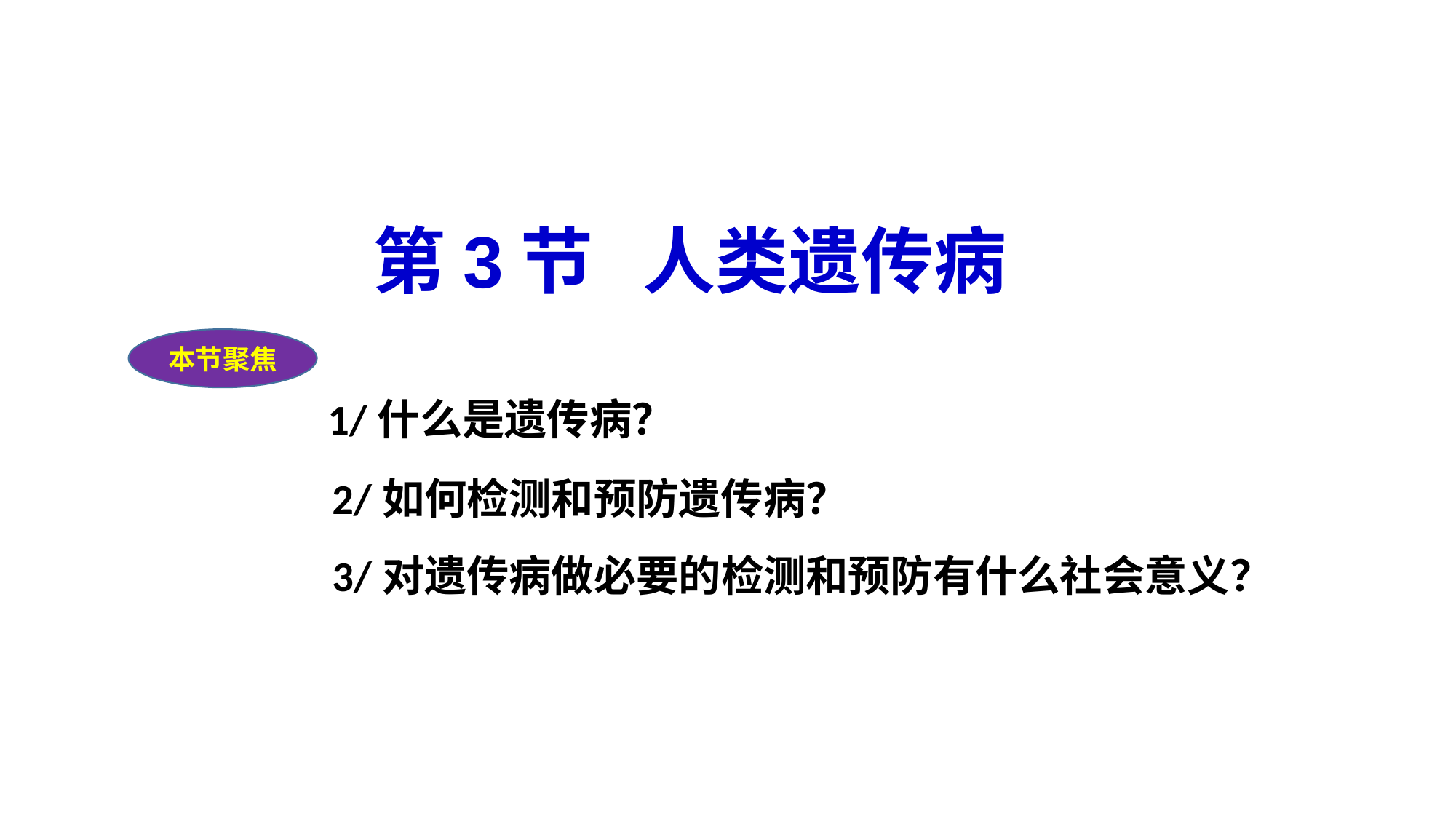

第3节   人类遗传病
本节聚焦
1/什么是遗传病？
2/如何检测和预防遗传病？
3/对遗传病做必要的检测和预防有什么社会意义？